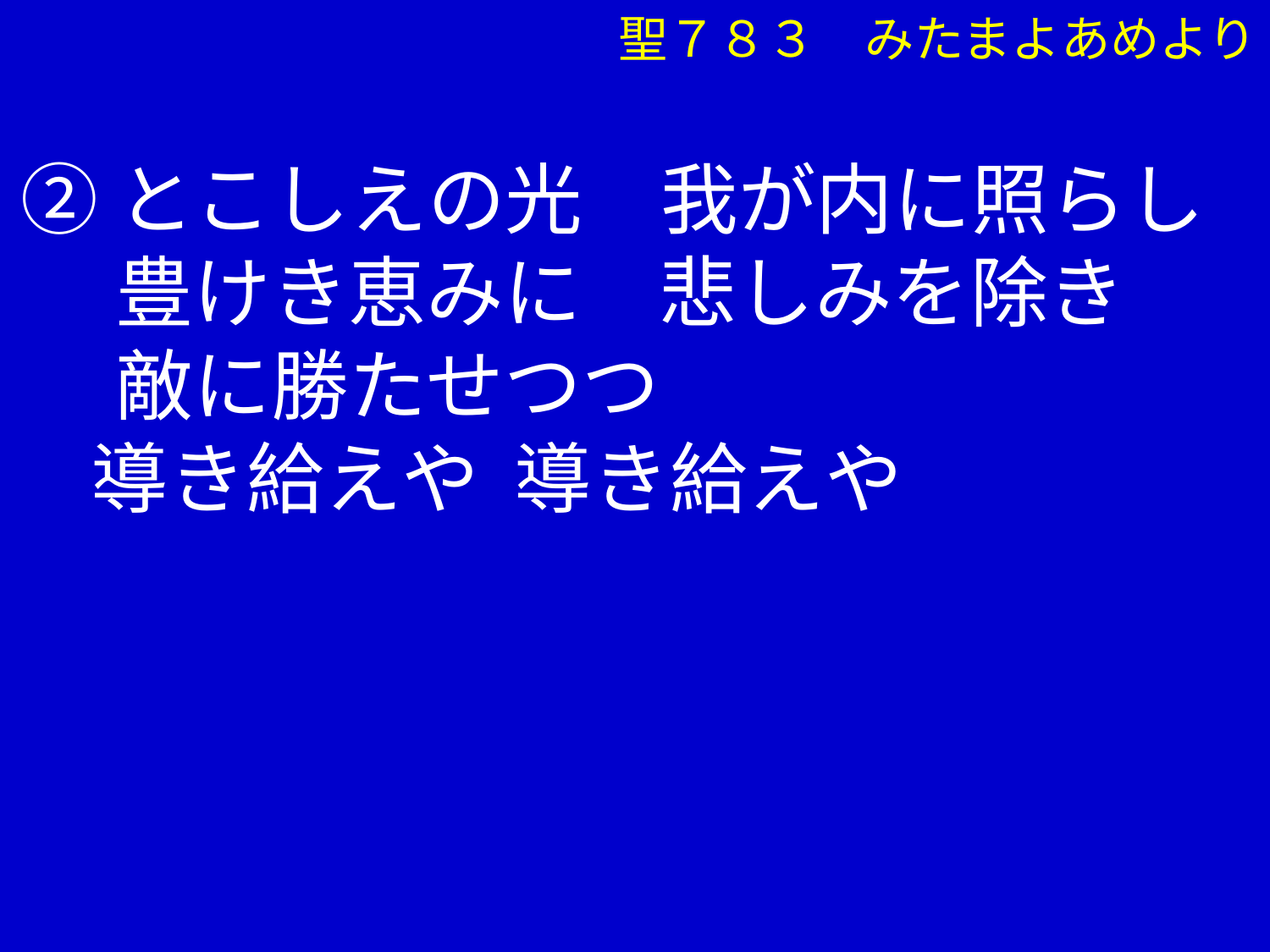

聖７８３　みたまよあめより

②とこしえの光　我が内に照らし
　 豊けき恵みに　悲しみを除き
　 敵に勝たせつつ
   導き給えや  導き給えや